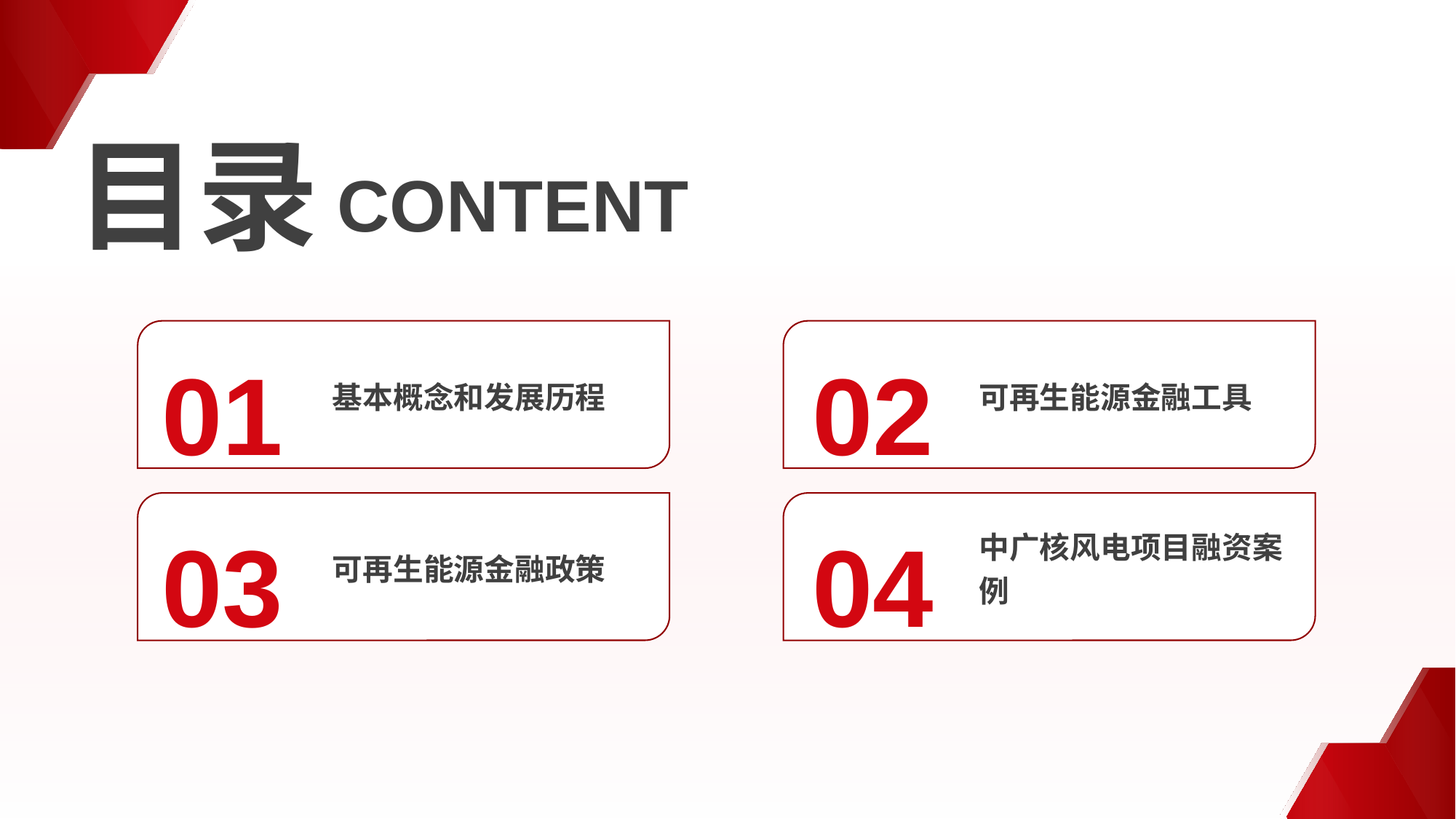

目录
CONTENT

01
基本概念和发展历程
02
可再生能源金融工具

03
可再生能源金融政策
04
中广核风电项目融资案例